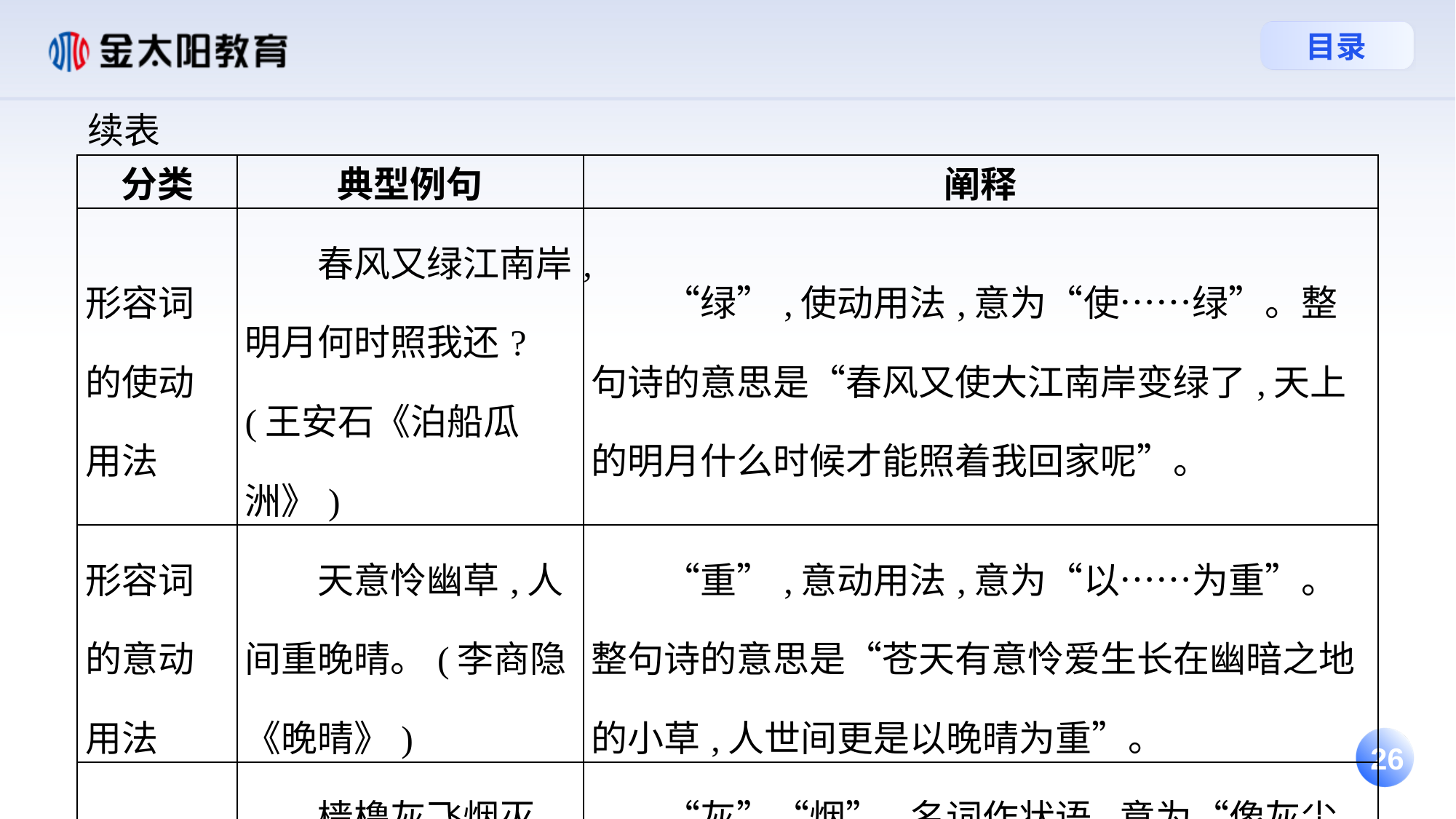

续表

| 分类 | 典型例句 | 阐释 |
| --- | --- | --- |
| 形容词的使动用法 | 春风又绿江南岸,明月何时照我还?(王安石《泊船瓜洲》) | “绿”,使动用法,意为“使……绿”。整句诗的意思是“春风又使大江南岸变绿了,天上的明月什么时候才能照着我回家呢”。 |
| 形容词的意动用法 | 天意怜幽草,人间重晚晴。(李商隐《晚晴》) | “重”,意动用法,意为“以……为重”。整句诗的意思是“苍天有意怜爱生长在幽暗之地的小草,人世间更是以晚晴为重”。 |
| 名词作状语 | 樯橹灰飞烟灭。(苏轼《念奴娇·赤壁怀古》) | “灰”“烟”,名词作状语,意为“像灰尘一样”“像烟雾一样”。整句诗的意思是“曹操的水军像灰尘、烟雾一样飞散消失了”。 |